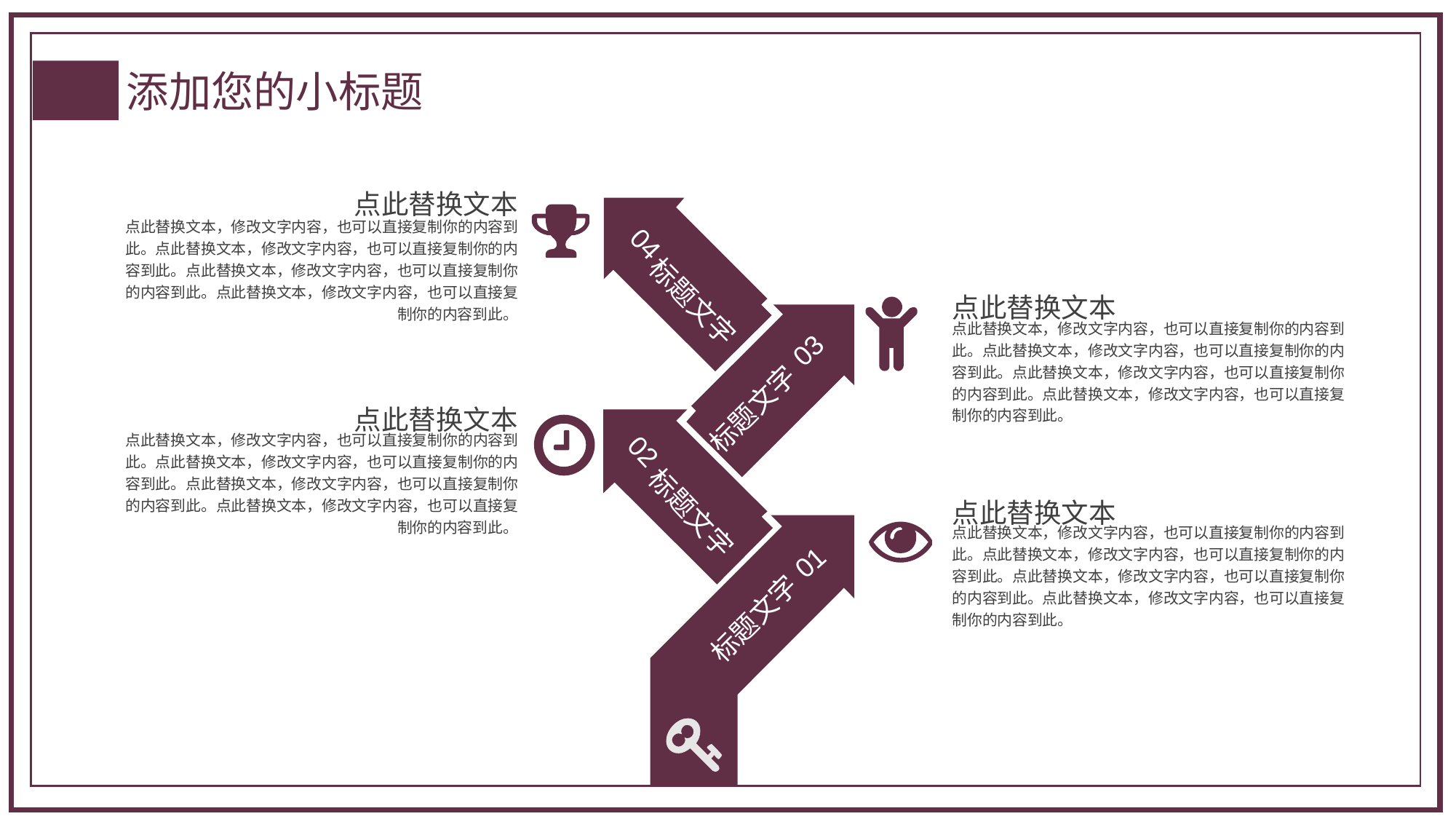

点此替换文本
点此替换文本，修改文字内容，也可以直接复制你的内容到此。点此替换文本，修改文字内容，也可以直接复制你的内容到此。点此替换文本，修改文字内容，也可以直接复制你的内容到此。点此替换文本，修改文字内容，也可以直接复制你的内容到此。

04
标题文字
点此替换文本
点此替换文本，修改文字内容，也可以直接复制你的内容到此。点此替换文本，修改文字内容，也可以直接复制你的内容到此。点此替换文本，修改文字内容，也可以直接复制你的内容到此。点此替换文本，修改文字内容，也可以直接复制你的内容到此。

03
标题文字
点此替换文本
点此替换文本，修改文字内容，也可以直接复制你的内容到此。点此替换文本，修改文字内容，也可以直接复制你的内容到此。点此替换文本，修改文字内容，也可以直接复制你的内容到此。点此替换文本，修改文字内容，也可以直接复制你的内容到此。

02
点此替换文本
点此替换文本，修改文字内容，也可以直接复制你的内容到此。点此替换文本，修改文字内容，也可以直接复制你的内容到此。点此替换文本，修改文字内容，也可以直接复制你的内容到此。点此替换文本，修改文字内容，也可以直接复制你的内容到此。
标题文字

01
标题文字